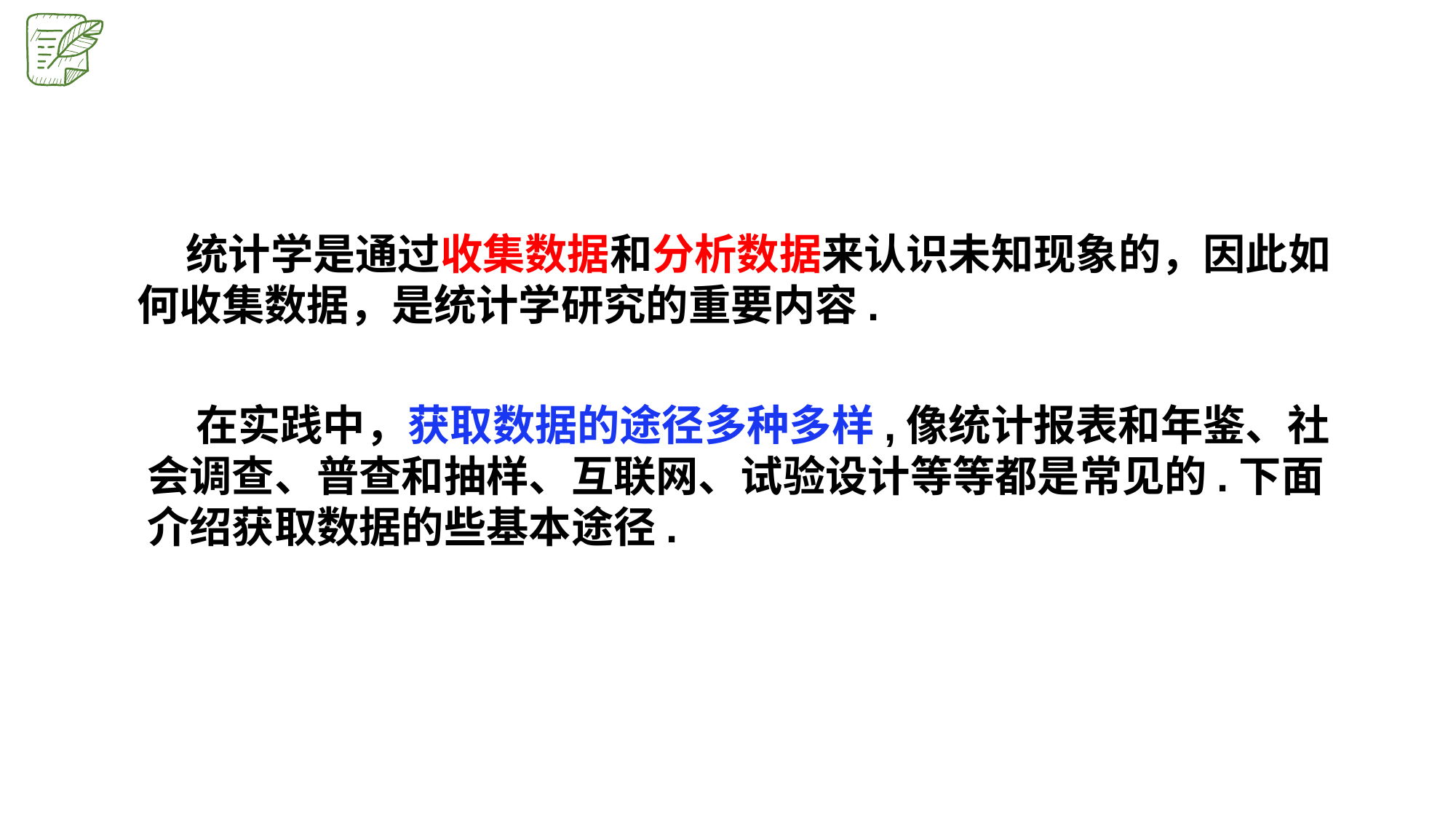

统计学是通过收集数据和分析数据来认识未知现象的，因此如何收集数据，是统计学研究的重要内容.
    在实践中，获取数据的途径多种多样,像统计报表和年鉴、社会调查、普查和抽样、互联网、试验设计等等都是常见的.下面介绍获取数据的些基本途径.